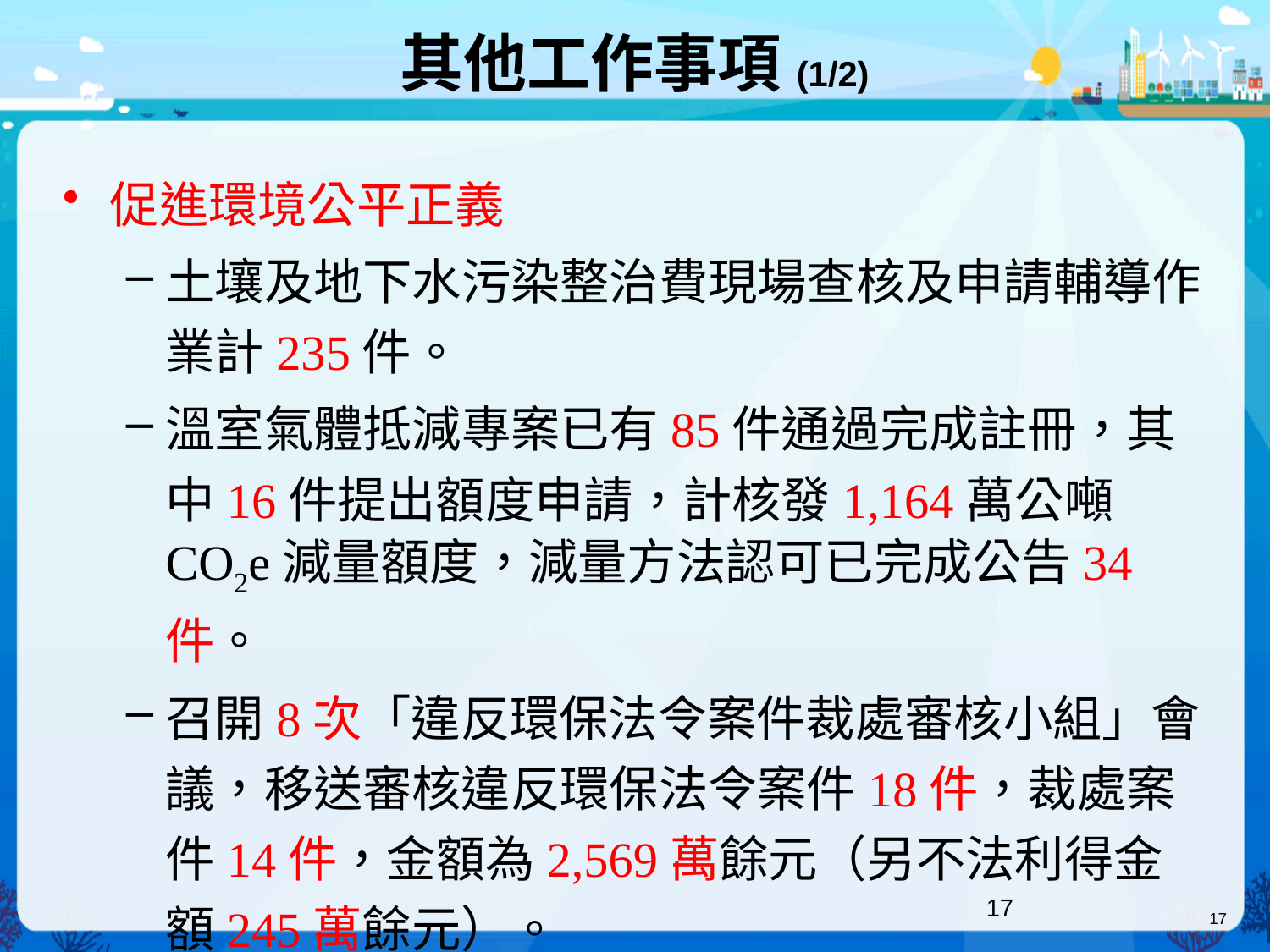

其他工作事項(1/2)
促進環境公平正義
土壤及地下水污染整治費現場查核及申請輔導作業計235件。
溫室氣體抵減專案已有85件通過完成註冊，其中16件提出額度申請，計核發1,164萬公噸CO2e減量額度，減量方法認可已完成公告34件。
召開8次「違反環保法令案件裁處審核小組」會議，移送審核違反環保法令案件18件，裁處案件14件，金額為2,569萬餘元（另不法利得金額245萬餘元）。
17